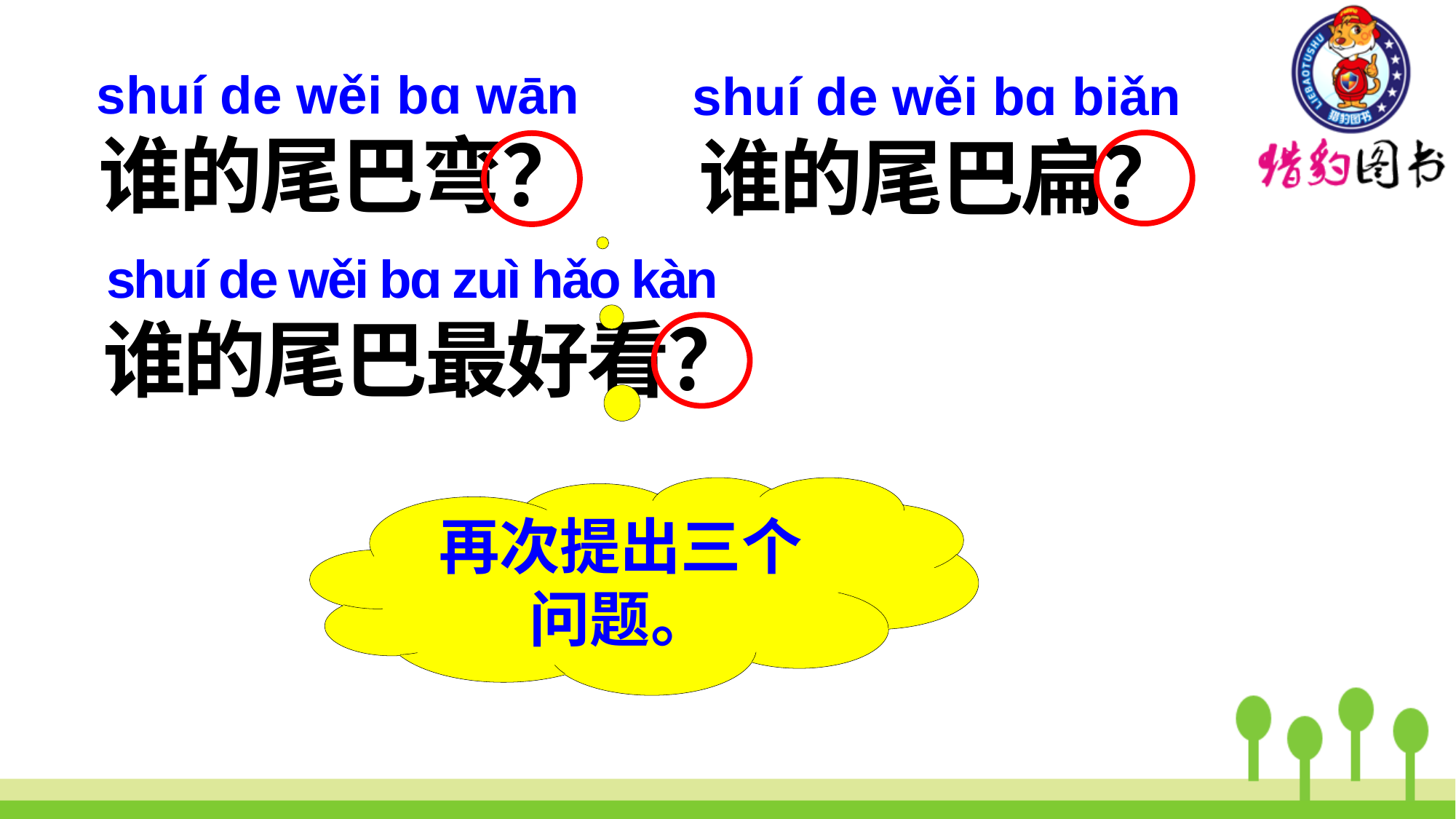

shuí de wěi bɑ wān
谁的尾巴弯？
shuí de wěi bɑ biǎn
谁的尾巴扁？

shuí de wěi bɑ zuì hǎo kàn
谁的尾巴最好看？

再次提出三个问题。